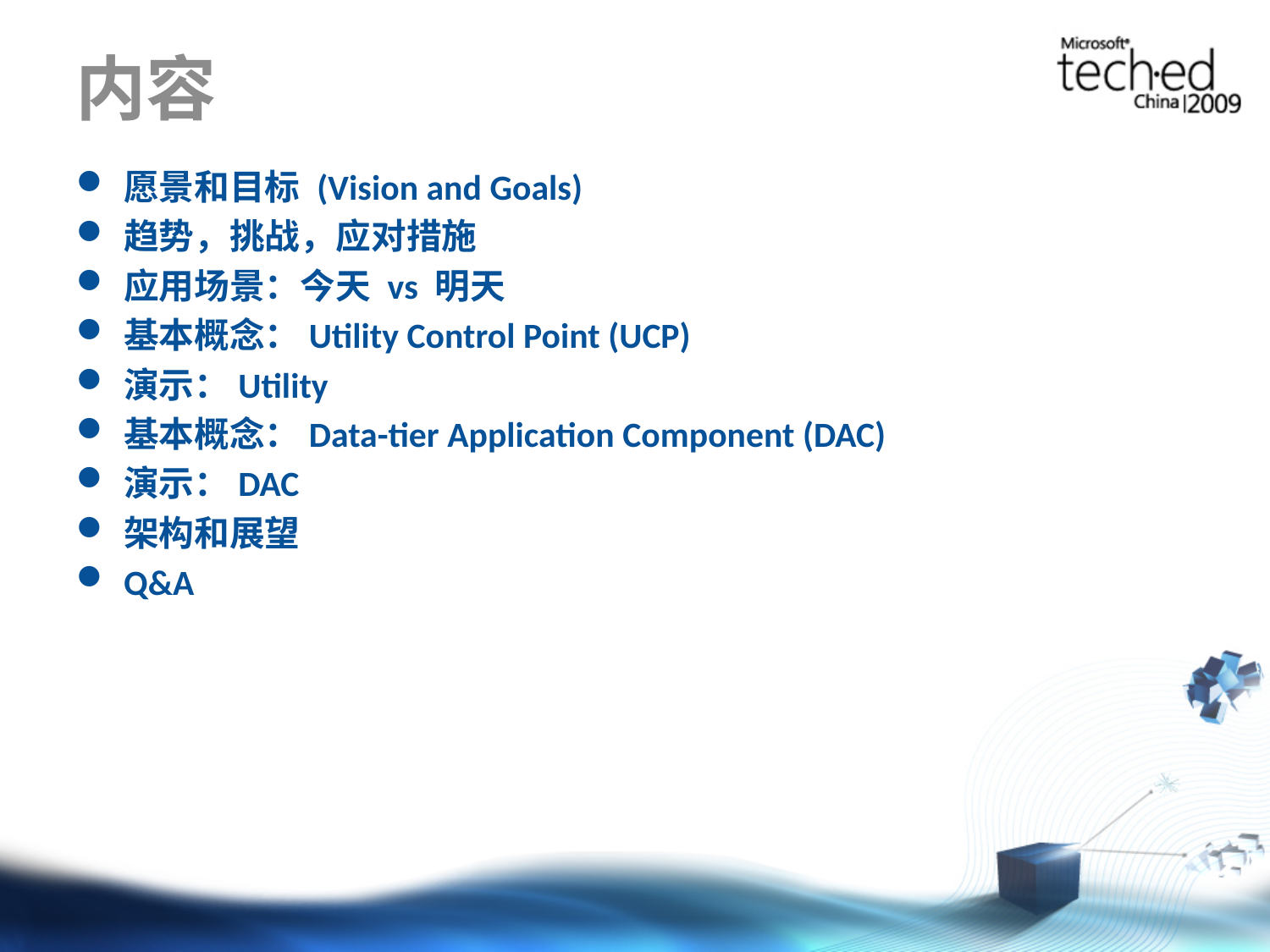

# 内容
愿景和目标 (Vision and Goals)
趋势，挑战，应对措施
应用场景：今天 vs 明天
基本概念：Utility Control Point (UCP)
演示：Utility
基本概念：Data-tier Application Component (DAC)
演示：DAC
架构和展望
Q&A